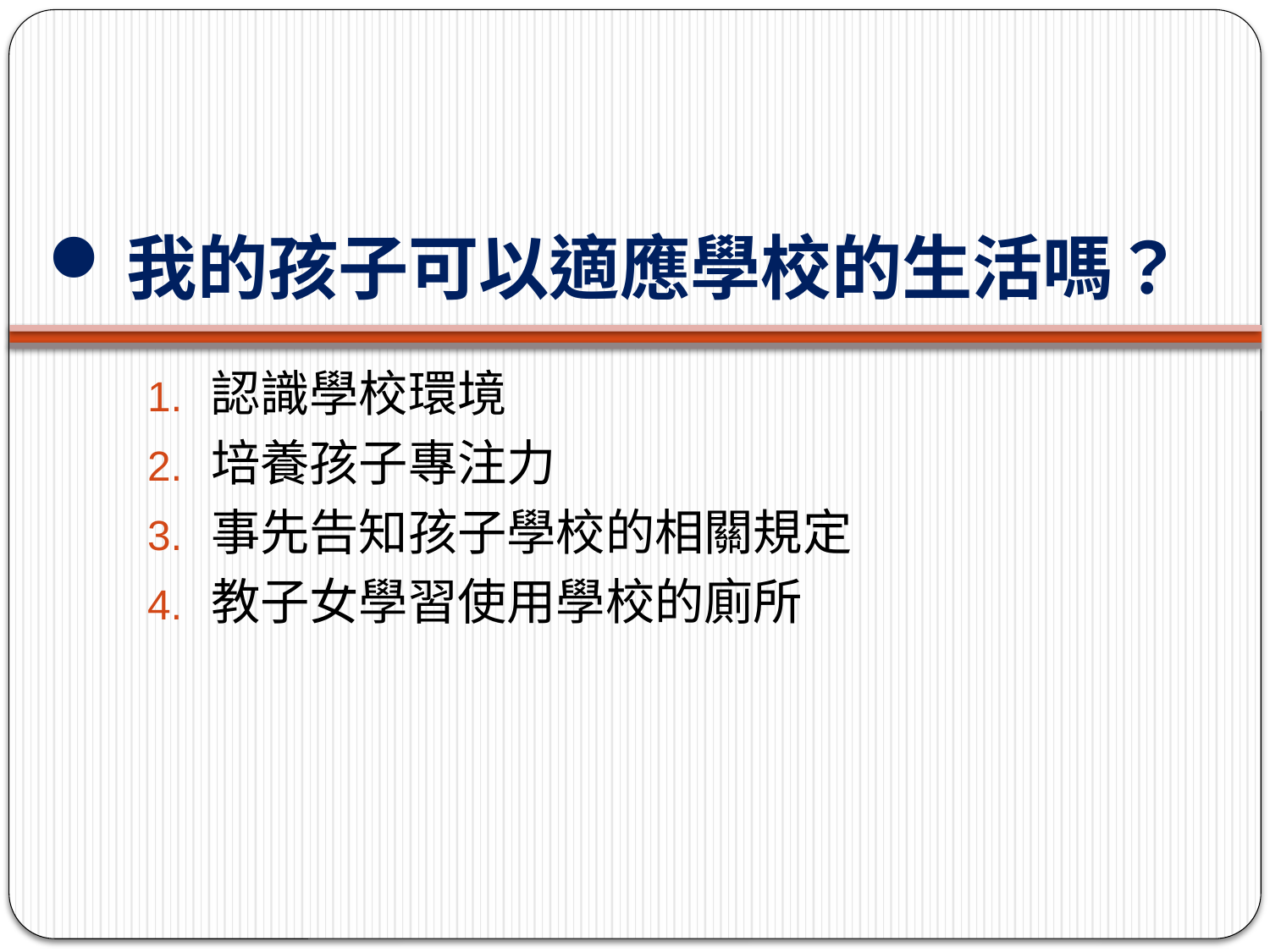

# 我的孩子可以適應學校的生活嗎？
認識學校環境
培養孩子專注力
事先告知孩子學校的相關規定
教子女學習使用學校的廁所